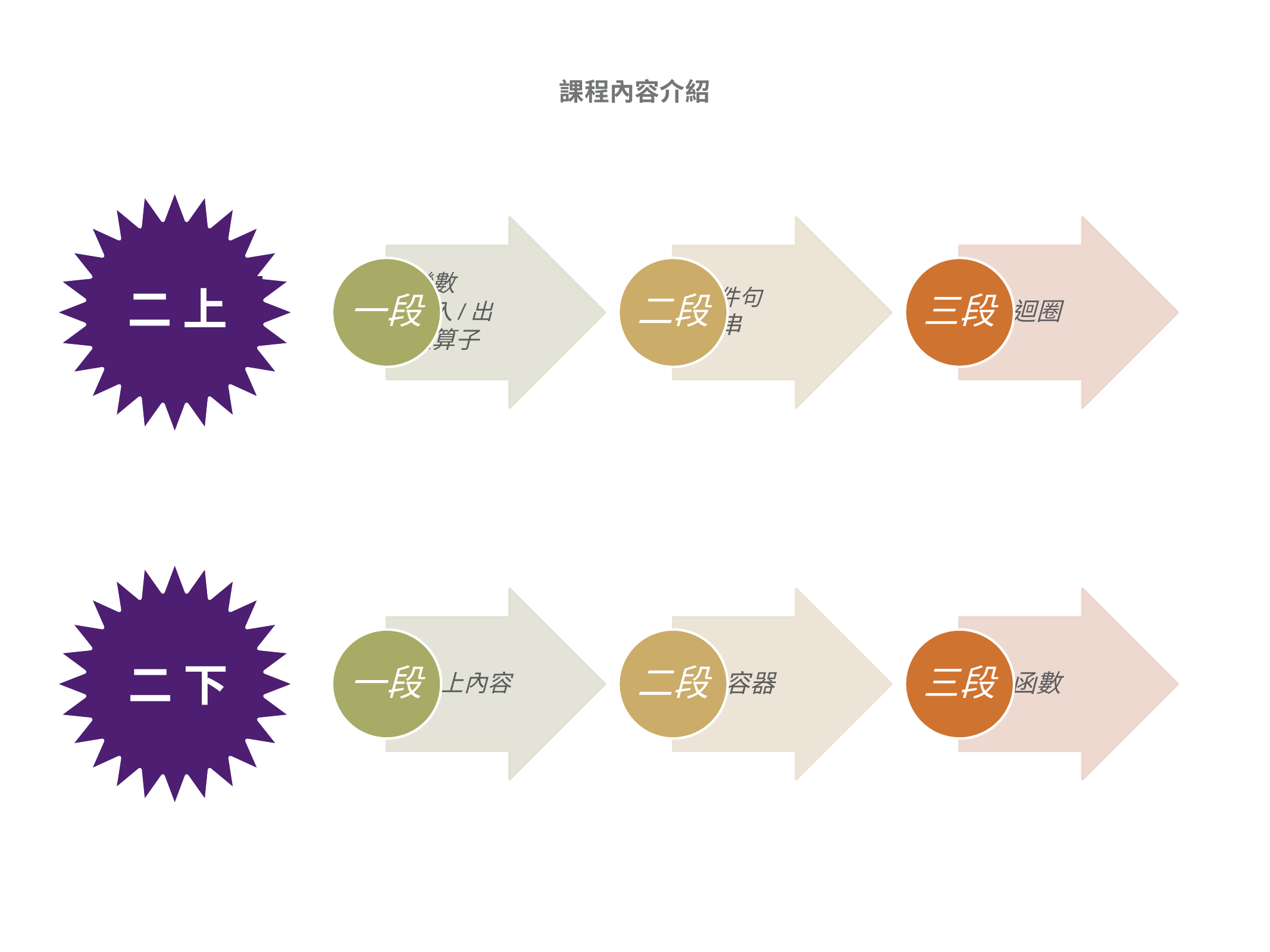

變數
輸入/出
運算子
一段
條件句
字串
二段
迴圈
三段
# 課程內容介紹

二 上
二上內容
一段
容器
二段
函數
三段

二 下